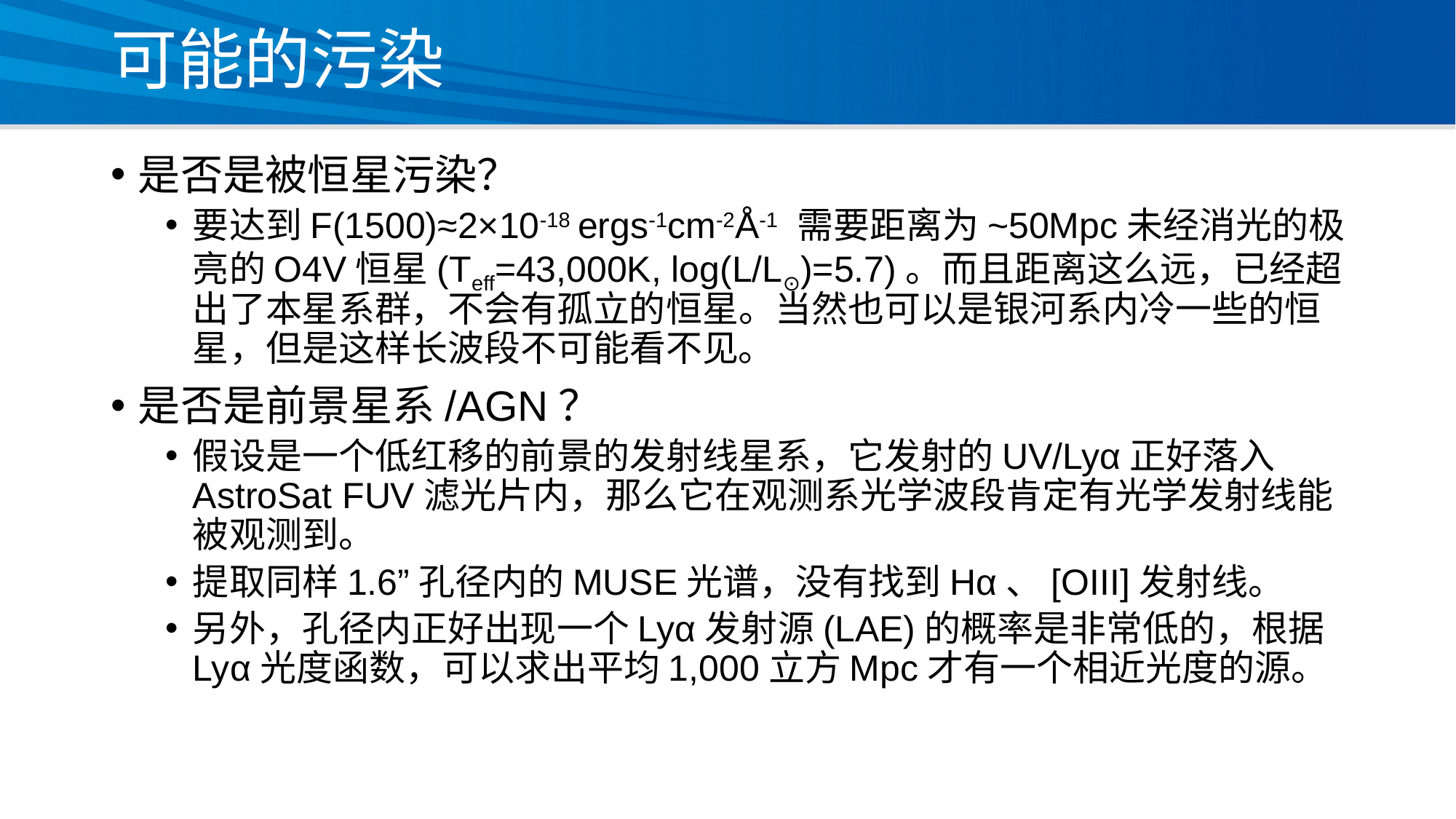

# 可能的污染
是否是被恒星污染？
要达到F(1500)≈2×10-18 ergs-1cm-2Å-1 需要距离为~50Mpc未经消光的极亮的O4V恒星(Teff=43,000K, log(L/L⊙)=5.7)。而且距离这么远，已经超出了本星系群，不会有孤立的恒星。当然也可以是银河系内冷一些的恒星，但是这样长波段不可能看不见。
是否是前景星系/AGN？
假设是一个低红移的前景的发射线星系，它发射的UV/Lyα正好落入AstroSat FUV滤光片内，那么它在观测系光学波段肯定有光学发射线能被观测到。
提取同样1.6”孔径内的MUSE光谱，没有找到Hα、[OIII]发射线。
另外，孔径内正好出现一个Lyα发射源(LAE)的概率是非常低的，根据Lyα光度函数，可以求出平均1,000立方Mpc才有一个相近光度的源。